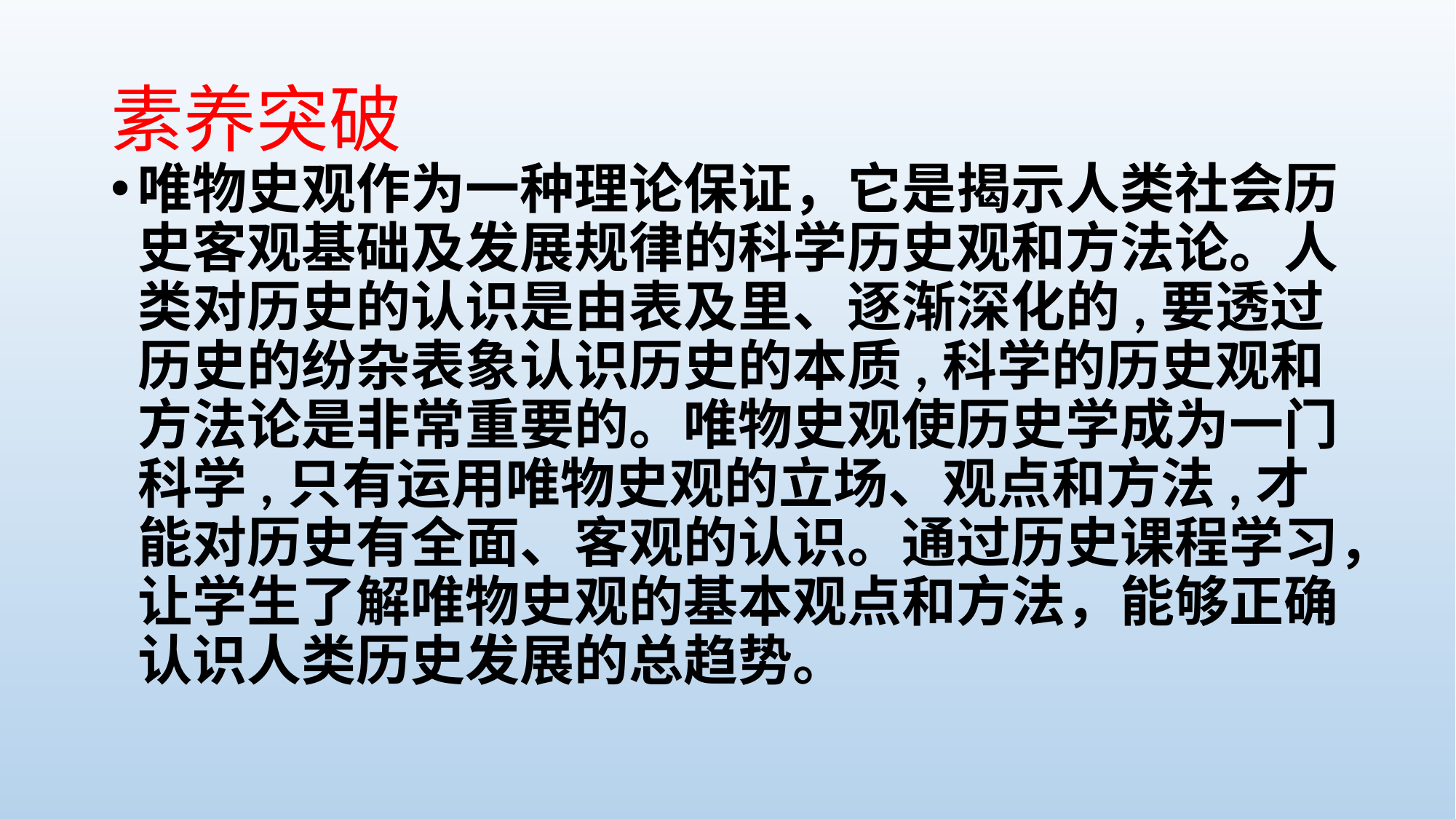

# 素养突破
唯物史观作为一种理论保证，它是揭示人类社会历史客观基础及发展规律的科学历史观和方法论。人类对历史的认识是由表及里、逐渐深化的,要透过历史的纷杂表象认识历史的本质,科学的历史观和方法论是非常重要的。唯物史观使历史学成为一门科学,只有运用唯物史观的立场、观点和方法,才能对历史有全面、客观的认识。通过历史课程学习，让学生了解唯物史观的基本观点和方法，能够正确认识人类历史发展的总趋势。